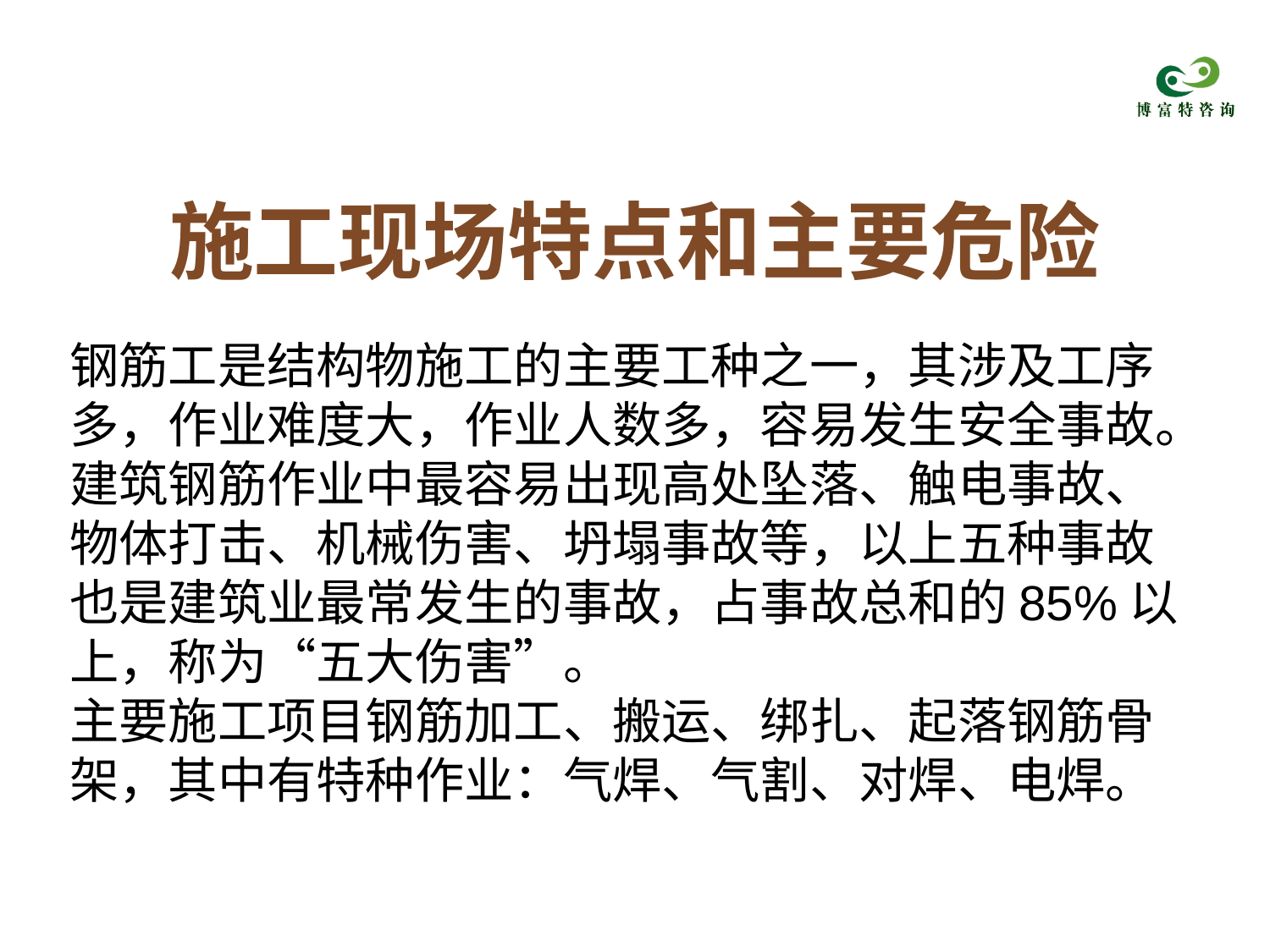

施工现场特点和主要危险
钢筋工是结构物施工的主要工种之一，其涉及工序多，作业难度大，作业人数多，容易发生安全事故。建筑钢筋作业中最容易出现高处坠落、触电事故、物体打击、机械伤害、坍塌事故等，以上五种事故也是建筑业最常发生的事故，占事故总和的85%以上，称为“五大伤害”。
主要施工项目钢筋加工、搬运、绑扎、起落钢筋骨架，其中有特种作业：气焊、气割、对焊、电焊。